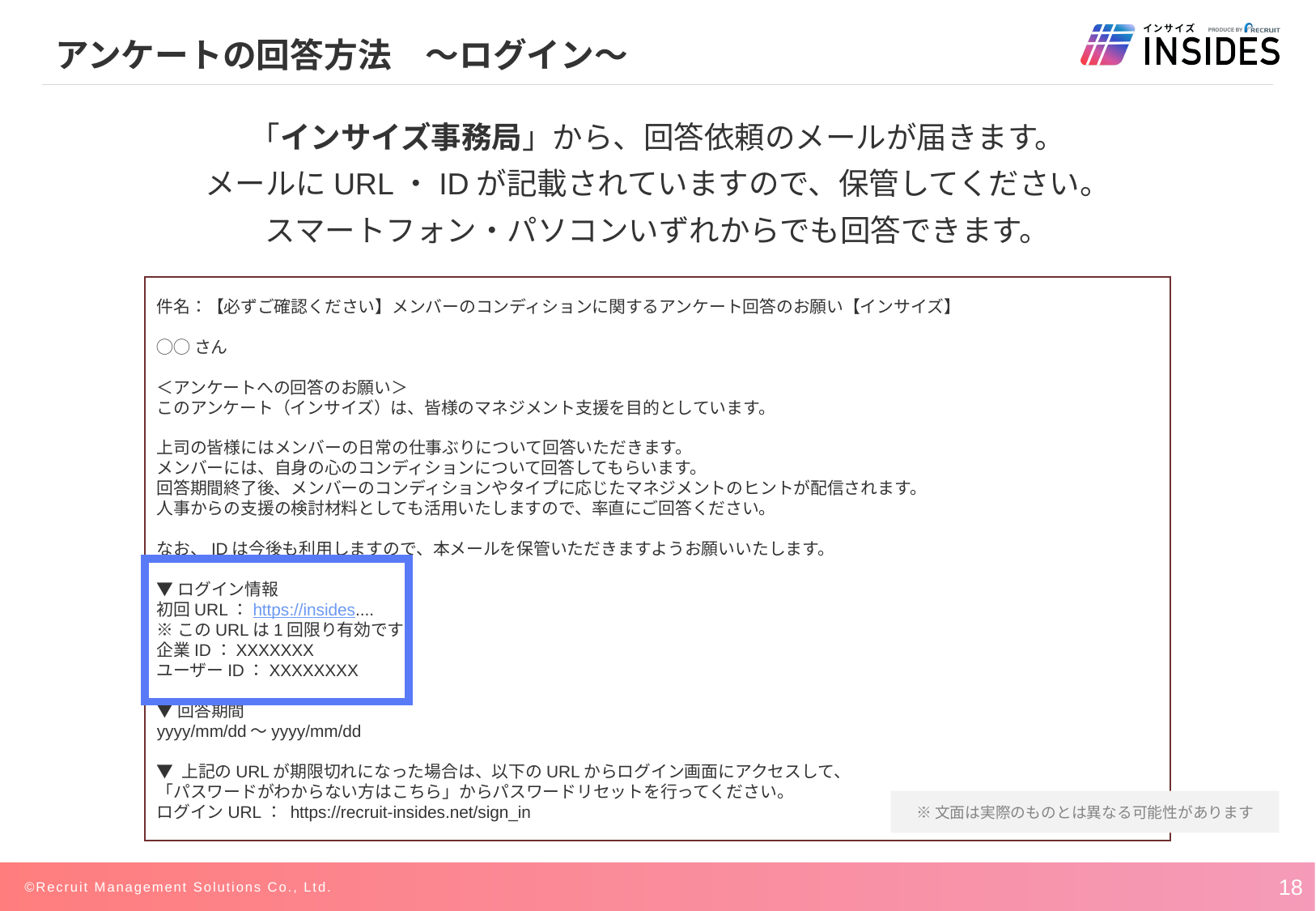

# アンケートの回答方法　～ログイン～
「インサイズ事務局」から、回答依頼のメールが届きます。
メールにURL・IDが記載されていますので、保管してください。
スマートフォン・パソコンいずれからでも回答できます。
件名：【必ずご確認ください】メンバーのコンディションに関するアンケート回答のお願い【インサイズ】

◯◯さん

＜アンケートへの回答のお願い＞
このアンケート（インサイズ）は、皆様のマネジメント支援を目的としています。

上司の皆様にはメンバーの日常の仕事ぶりについて回答いただきます。
メンバーには、自身の心のコンディションについて回答してもらいます。
回答期間終了後、メンバーのコンディションやタイプに応じたマネジメントのヒントが配信されます。
人事からの支援の検討材料としても活用いたしますので、率直にご回答ください。

なお、IDは今後も利用しますので、本メールを保管いただきますようお願いいたします。

▼ログイン情報
初回URL：https://insides....
※このURLは1回限り有効です
企業ID：XXXXXXX
ユーザーID：XXXXXXXX

▼回答期間
yyyy/mm/dd～yyyy/mm/dd

▼ 上記のURLが期限切れになった場合は、以下のURLからログイン画面にアクセスして、
「パスワードがわからない方はこちら」からパスワードリセットを行ってください。
ログインURL： https://recruit-insides.net/sign_in

※文面は実際のものとは異なる可能性があります